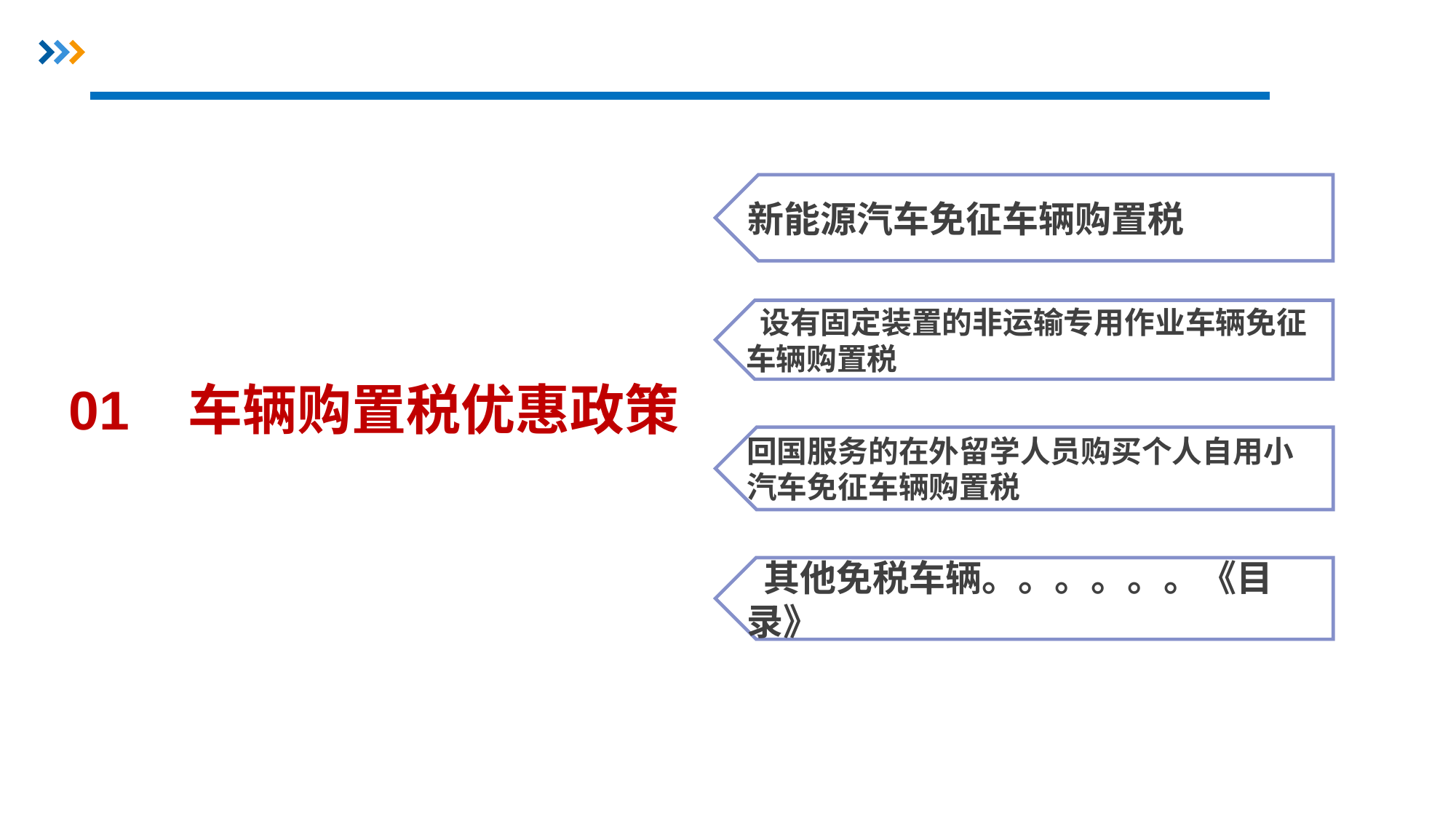

新能源汽车免征车辆购置税
 设有固定装置的非运输专用作业车辆免征车辆购置税
01   车辆购置税优惠政策
回国服务的在外留学人员购买个人自用小汽车免征车辆购置税
 其他免税车辆。。。。。。《目录》